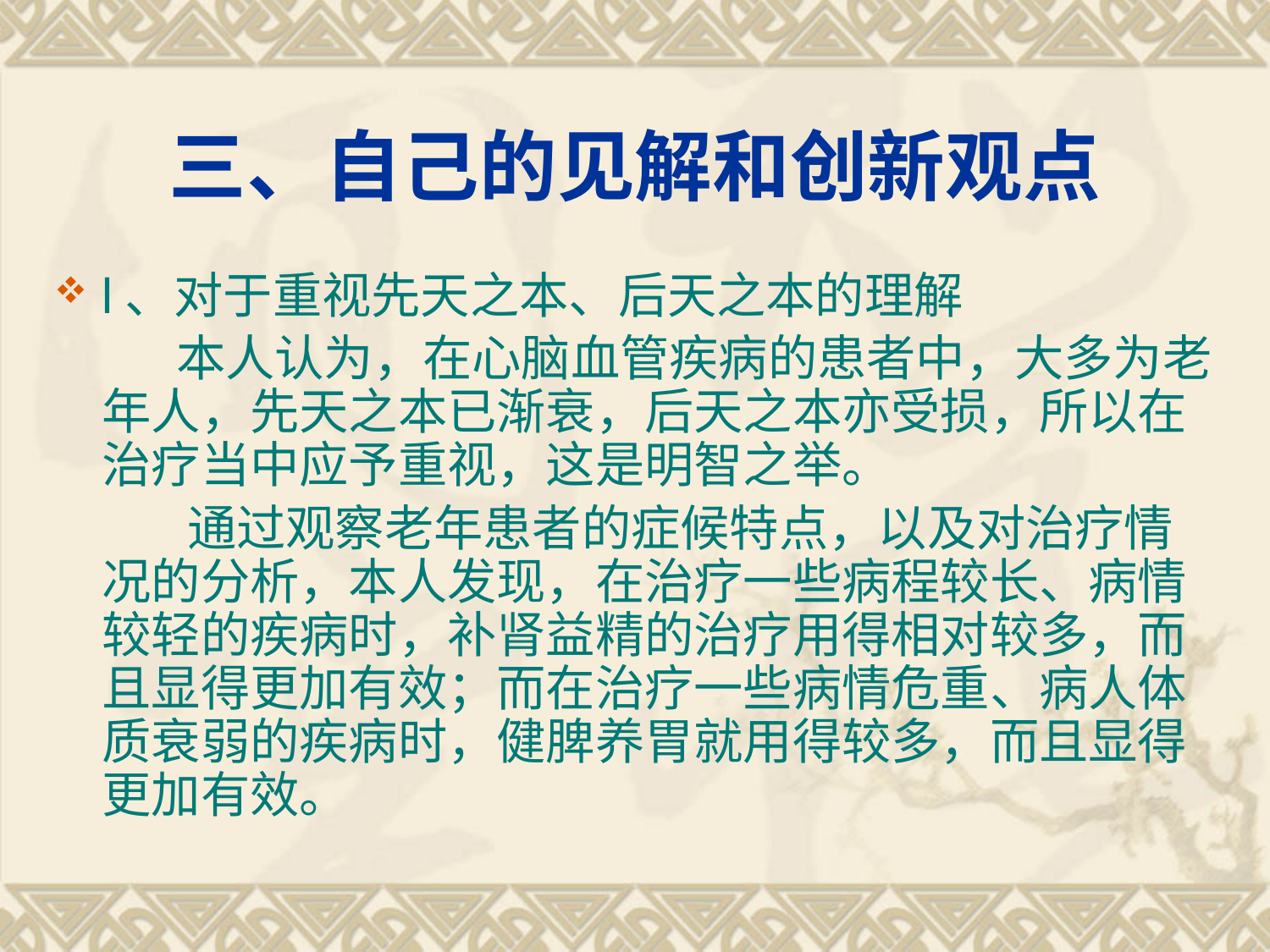

# 三、自己的见解和创新观点
l、对于重视先天之本、后天之本的理解
          本人认为，在心脑血管疾病的患者中，大多为老年人，先天之本已渐衰，后天之本亦受损，所以在治疗当中应予重视，这是明智之举。
           通过观察老年患者的症候特点，以及对治疗情况的分析，本人发现，在治疗一些病程较长、病情较轻的疾病时，补肾益精的治疗用得相对较多，而且显得更加有效；而在治疗一些病情危重、病人体质衰弱的疾病时，健脾养胃就用得较多，而且显得更加有效。